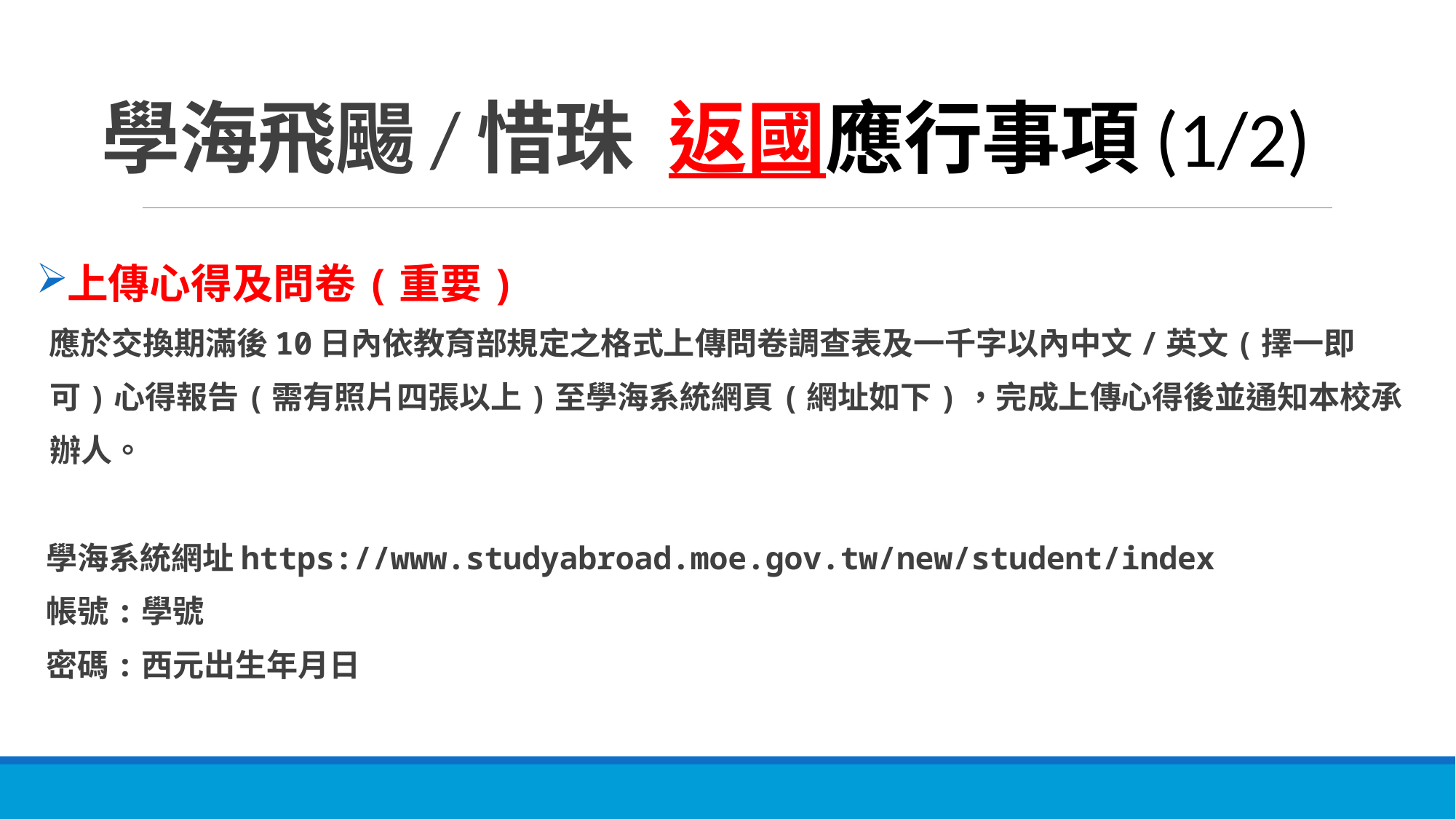

# 學海飛颺/惜珠  返國應行事項(1/2)

上傳心得及問卷(重要)
 應於交換期滿後10日內依教育部規定之格式上傳問卷調查表及一千字以內中文/英文(擇一即
 可)心得報告(需有照片四張以上)至學海系統網頁(網址如下)，完成上傳心得後並通知本校承
 辦人。

學海系統網址https://www.studyabroad.moe.gov.tw/new/student/index
帳號:學號
密碼:西元出生年月日